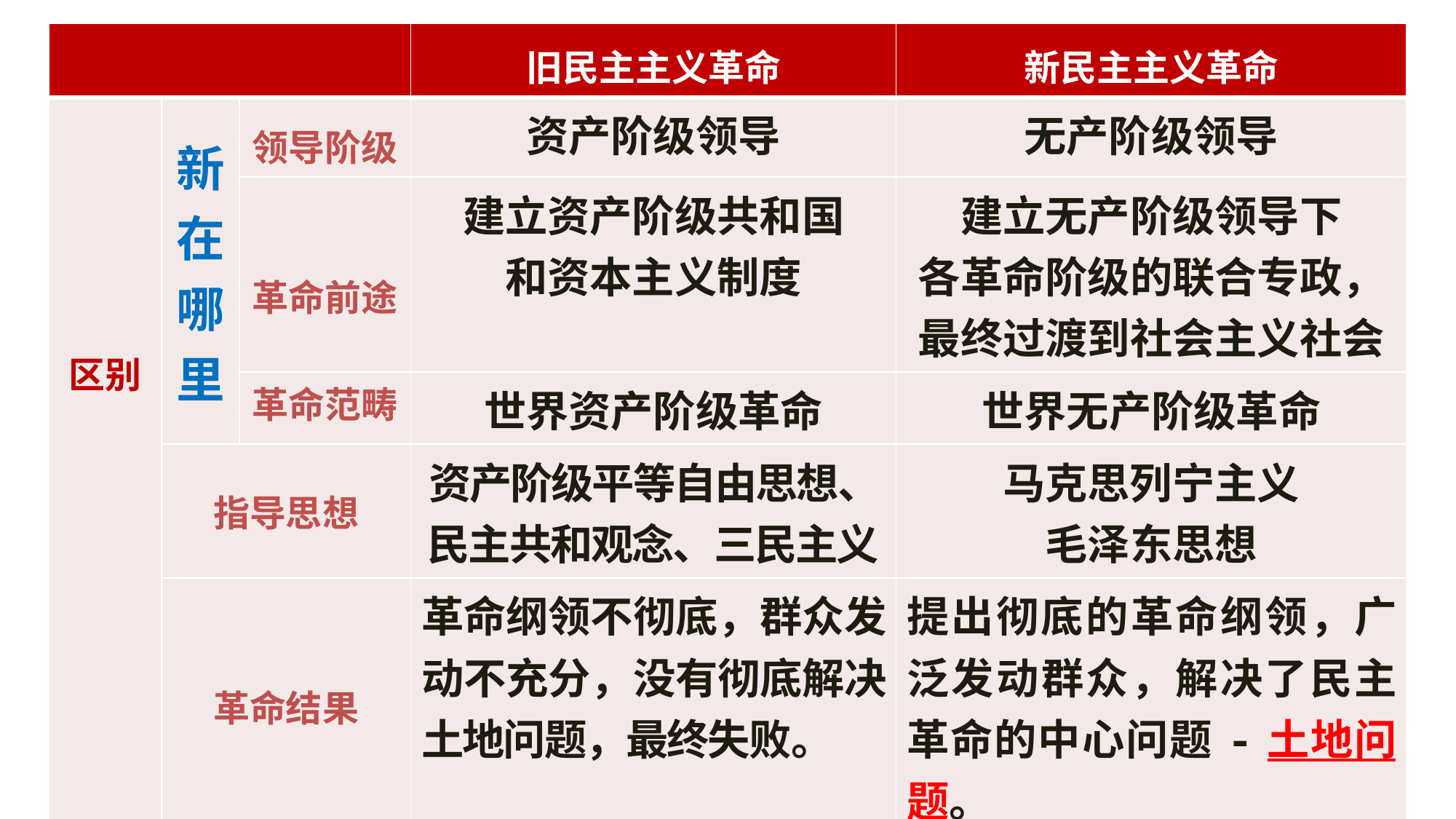

|  |  |  | 旧民主主义革命 | 新民主主义革命 |
| --- | --- | --- | --- | --- |
| 区别 | 新 在 哪 里 | 领导阶级 | 资产阶级领导 | 无产阶级领导 |
|  |  | 革命前途 | 建立资产阶级共和国 和资本主义制度 | 建立无产阶级领导下 各革命阶级的联合专政， 最终过渡到社会主义社会 |
|  |  | 革命范畴 | 世界资产阶级革命 | 世界无产阶级革命 |
|  | 指导思想 |  | 资产阶级平等自由思想、民主共和观念、三民主义 | 马克思列宁主义 毛泽东思想 |
|  | 革命结果 |  | 革命纲领不彻底，群众发动不充分，没有彻底解决土地问题，最终失败。 | 提出彻底的革命纲领，广泛发动群众，解决了民主革命的中心问题-土地问题。 |
| 联系 | 革命任务 |  | 反帝反封建 |  |
|  | 革命性质 |  | 资产阶级民主革命 |  |